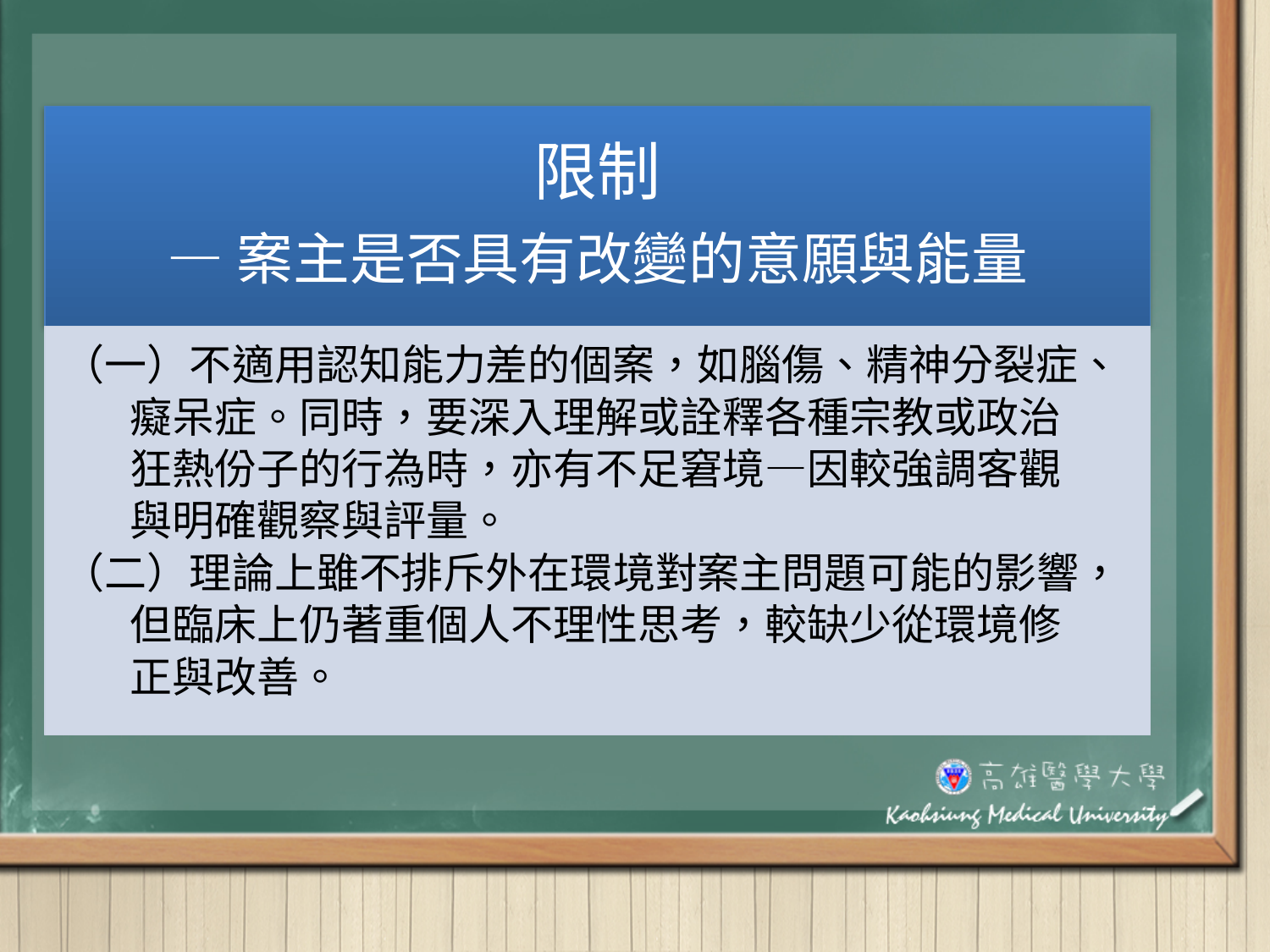

#
限制
—案主是否具有改變的意願與能量
（一）不適用認知能力差的個案，如腦傷、精神分裂症、
      癡呆症。同時，要深入理解或詮釋各種宗教或政治
      狂熱份子的行為時，亦有不足窘境—因較強調客觀
      與明確觀察與評量。
（二）理論上雖不排斥外在環境對案主問題可能的影響，
      但臨床上仍著重個人不理性思考，較缺少從環境修
      正與改善。